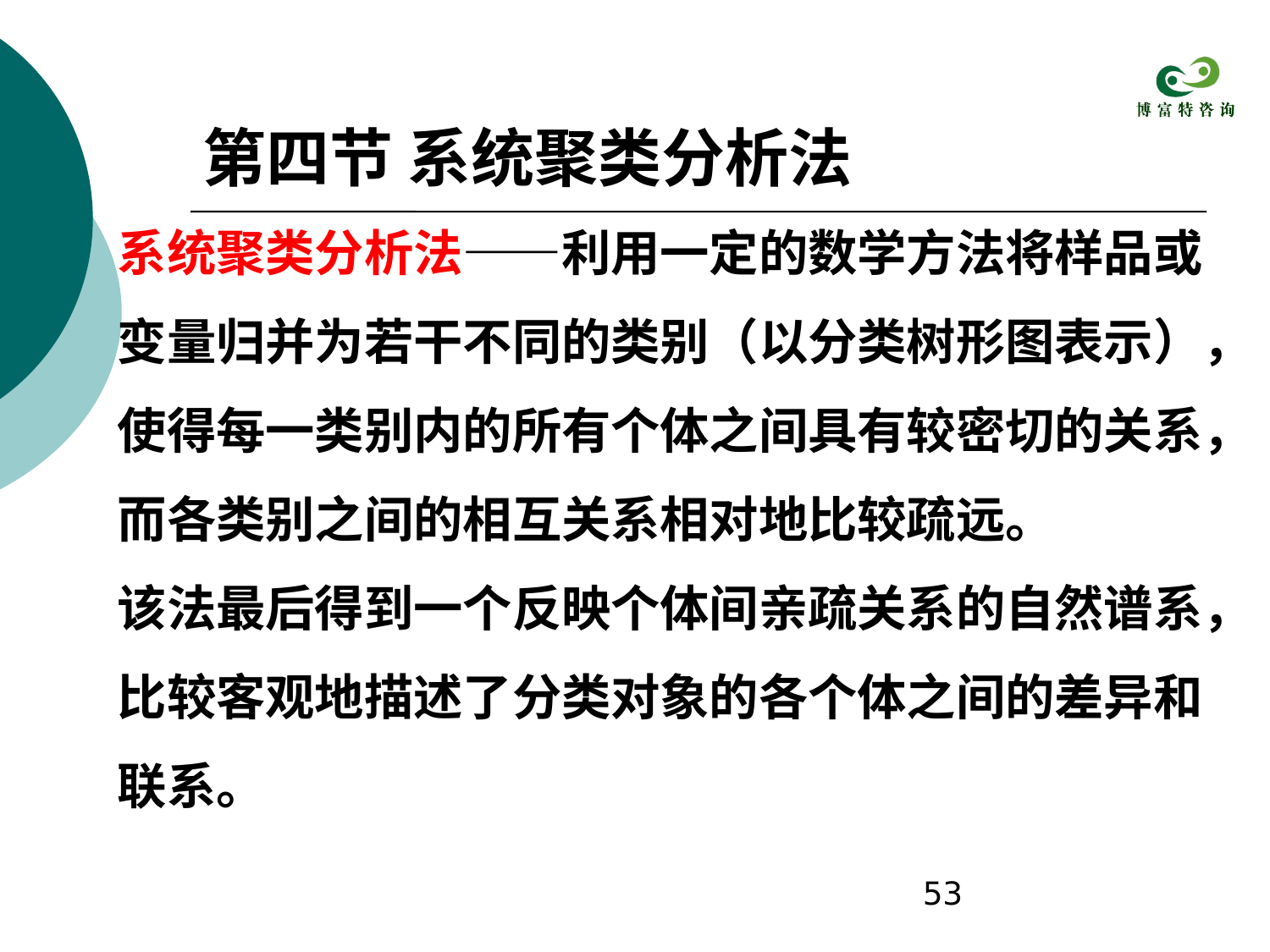

第四节 系统聚类分析法
系统聚类分析法——利用一定的数学方法将样品或变量归并为若干不同的类别（以分类树形图表示），使得每一类别内的所有个体之间具有较密切的关系，而各类别之间的相互关系相对地比较疏远。
该法最后得到一个反映个体间亲疏关系的自然谱系，比较客观地描述了分类对象的各个体之间的差异和联系。

53